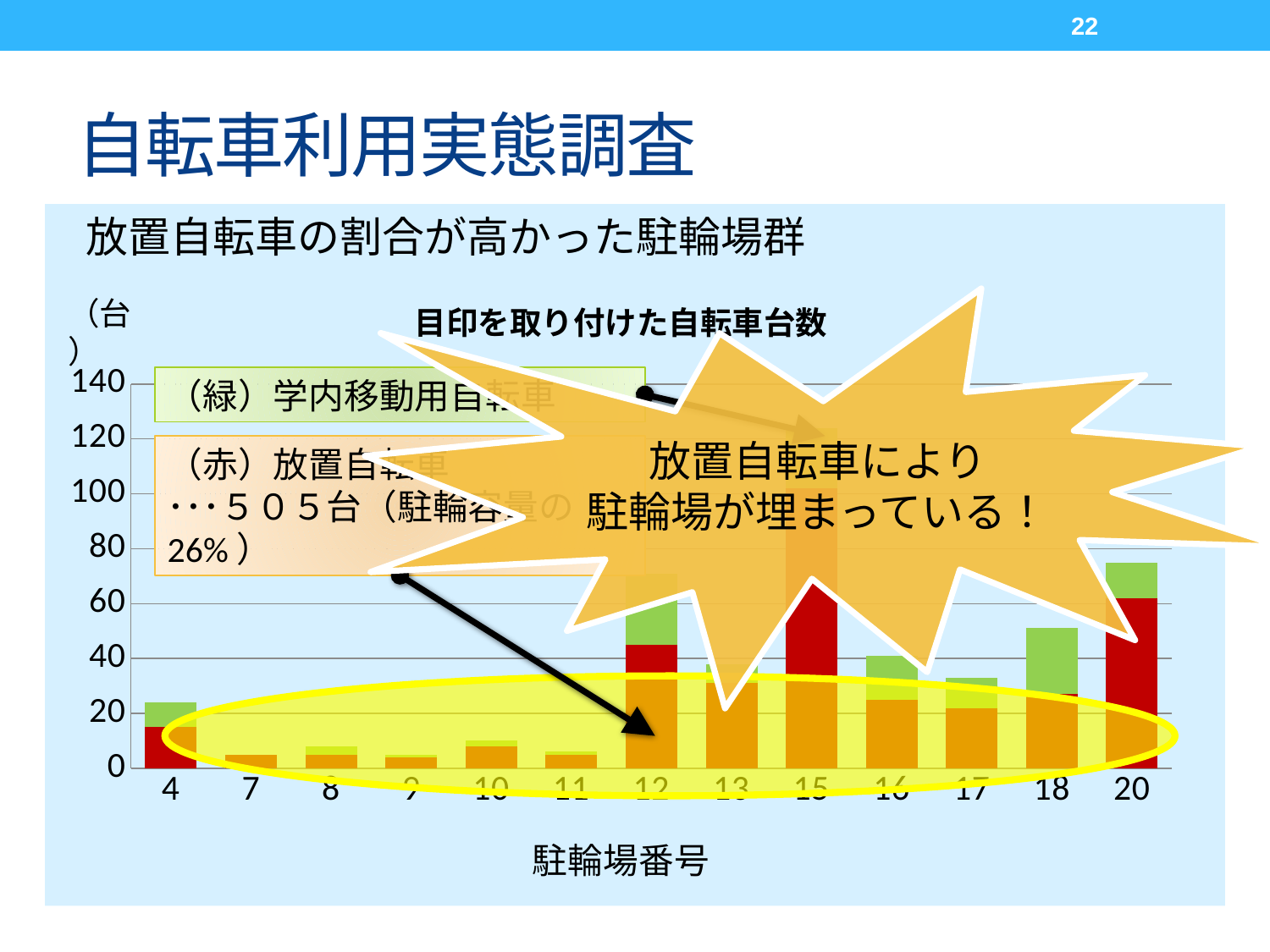

22
# 自転車利用実態調査

放置自転車の割合が高かった駐輪場群

### Chart: 目印を取り付けた自転車台数

| Category |  |  |
|---|---|---|
| 4 | 15.0 | 9.0 |
| 7 | 5.0 | 0.0 |
| 8 | 5.0 | 3.0 |
| 9 | 4.0 | 1.0 |
| 10 | 8.0 | 2.0 |
| 11 | 5.0 | 1.0 |
| 12 | 45.0 | 26.0 |
| 13 | 31.0 | 7.0 |
| 15 | 102.0 | 22.0 |
| 16 | 25.0 | 16.0 |
| 17 | 22.0 | 11.0 |
| 18 | 27.0 | 24.0 |
| 20 | 62.0 | 13.0 |
（台）
放置自転車により
駐輪場が埋まっている！
（緑）学内移動用自転車
（赤）放置自転車
･･･５０５台（駐輪容量の26%）